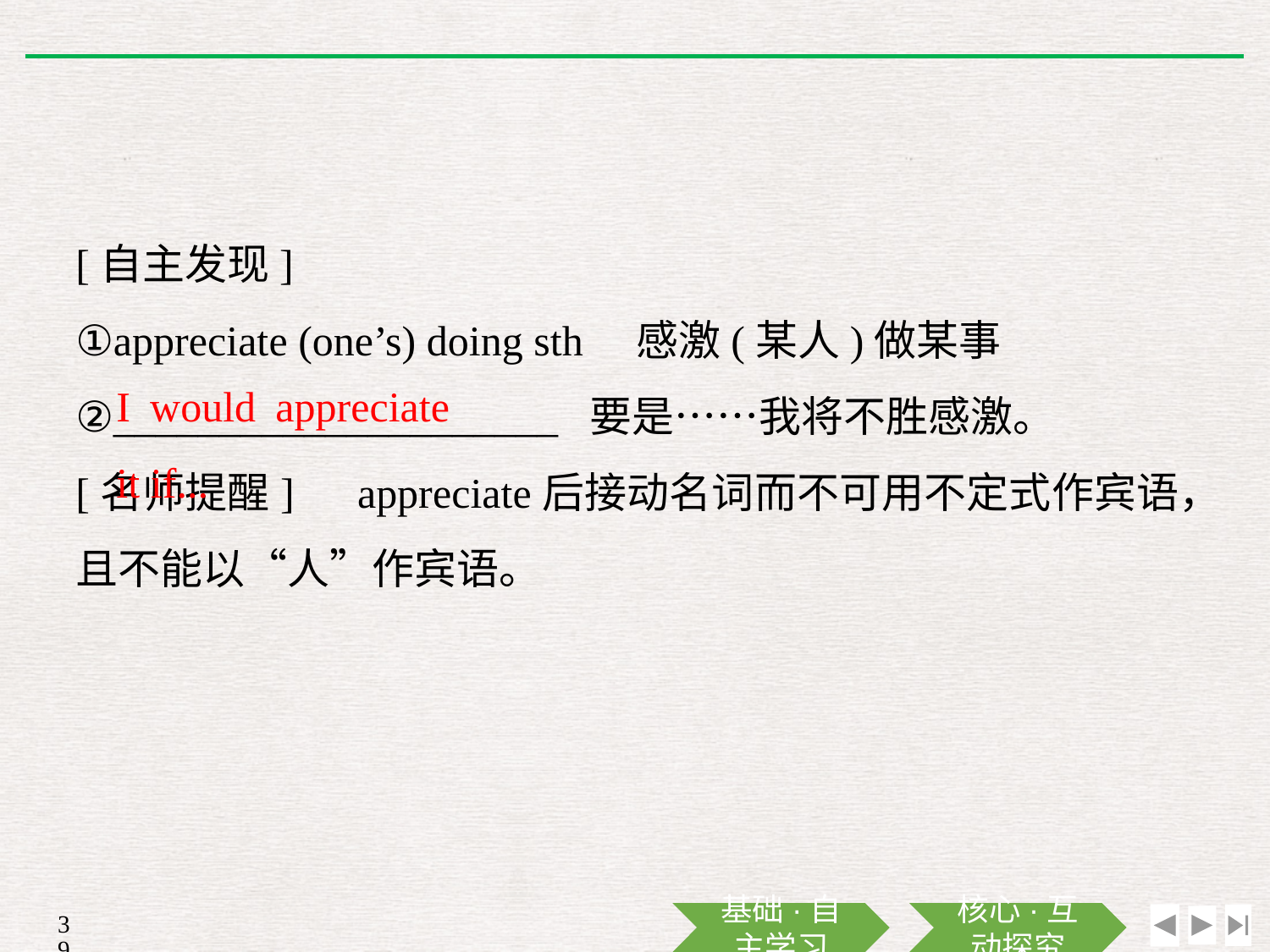

[自主发现]
①appreciate (one’s) doing sth　感激(某人)做某事
②_____________________  要是……我将不胜感激。
[名师提醒]　appreciate后接动名词而不可用不定式作宾语，且不能以“人”作宾语。
I would appreciate it if...